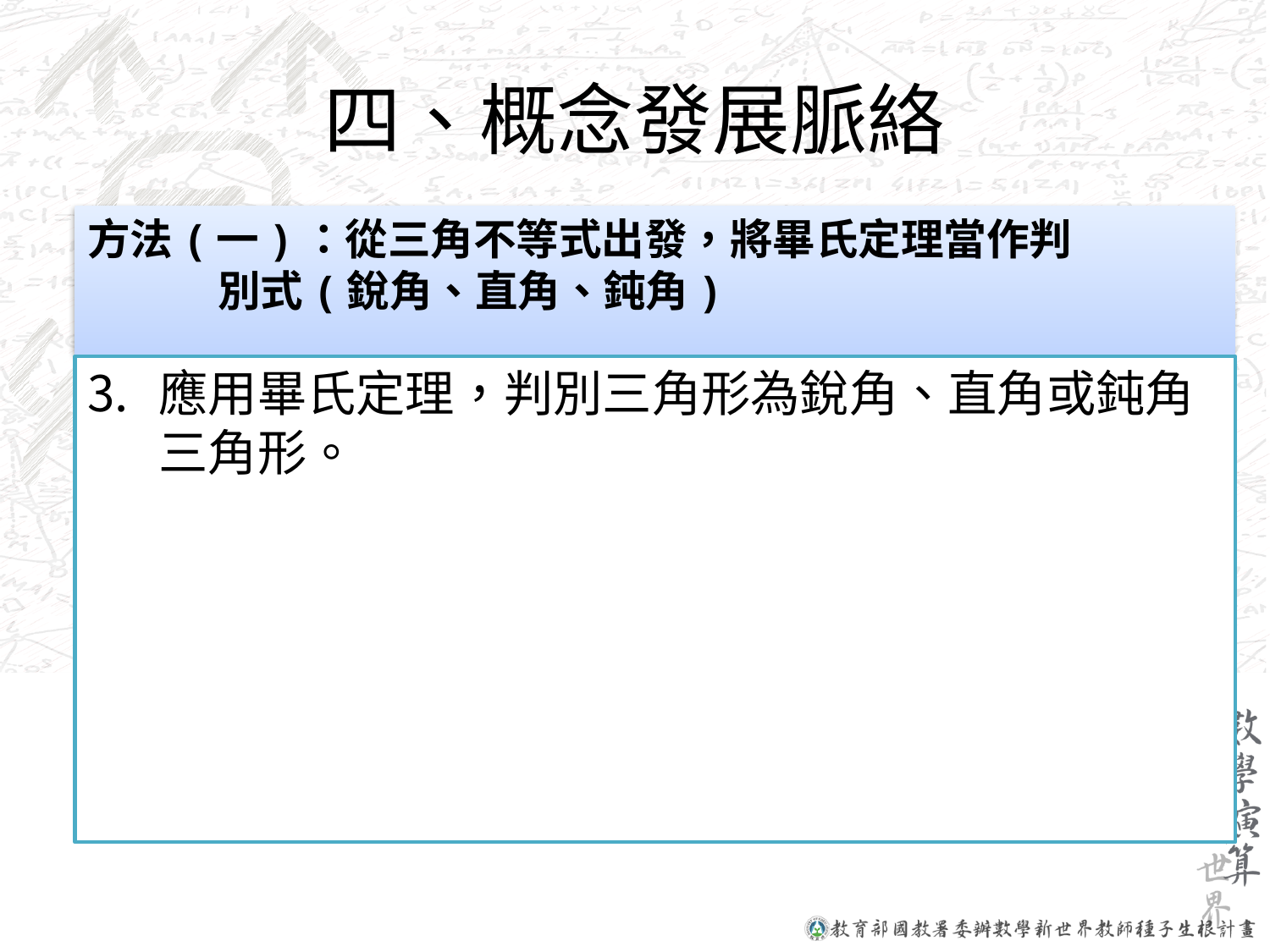

# 四、概念發展脈絡
方法(一)：從三角不等式出發，將畢氏定理當作判
       別式(銳角、直角、鈍角)

應用畢氏定理，判別三角形為銳角、直角或鈍角三角形。